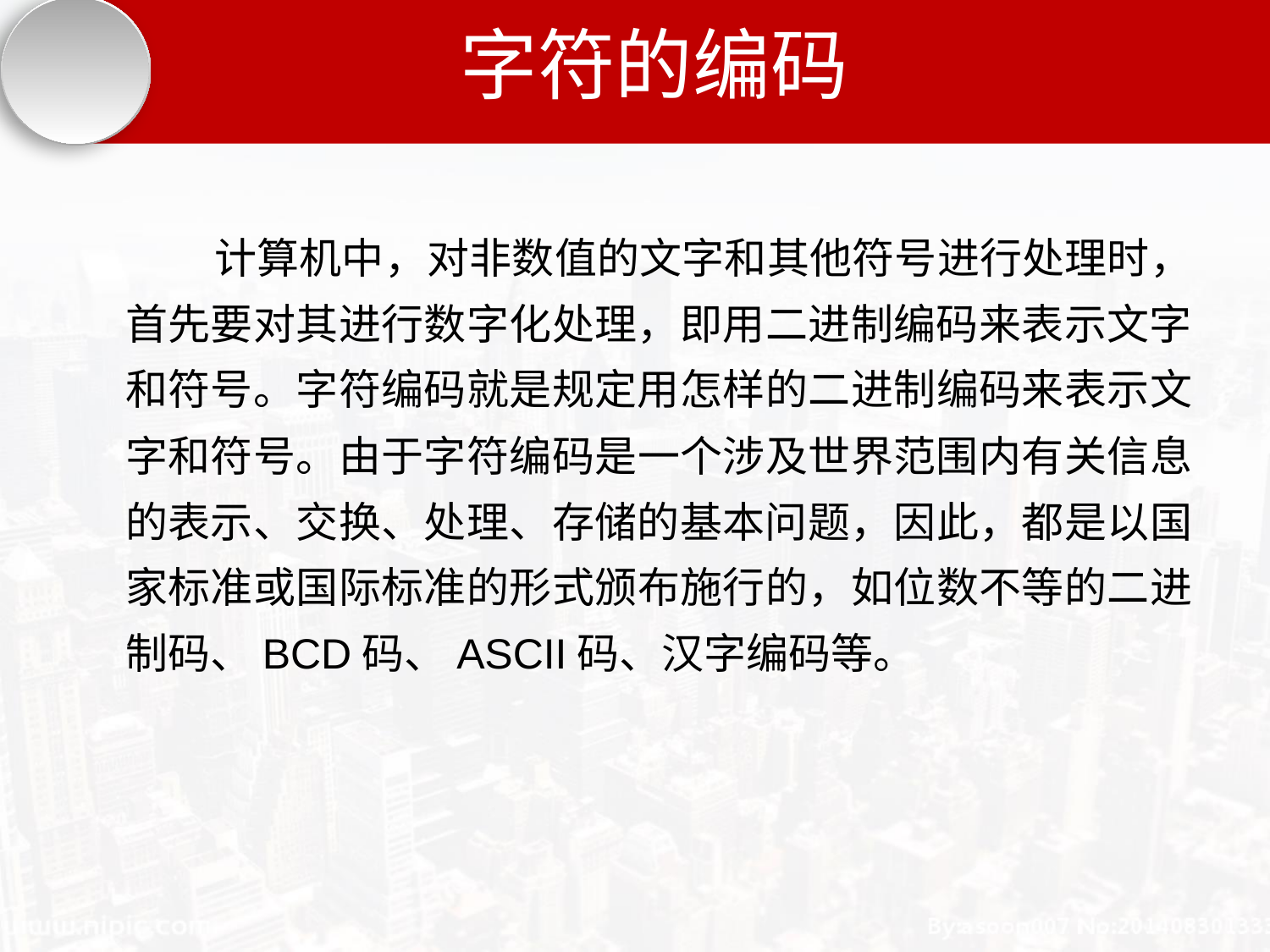

# 字符的编码
             计算机中，对非数值的文字和其他符号进行处理时，首先要对其进行数字化处理，即用二进制编码来表示文字和符号。字符编码就是规定用怎样的二进制编码来表示文字和符号。由于字符编码是一个涉及世界范围内有关信息的表示、交换、处理、存储的基本问题，因此，都是以国家标准或国际标准的形式颁布施行的，如位数不等的二进制码、BCD码、ASCII码、汉字编码等。

58